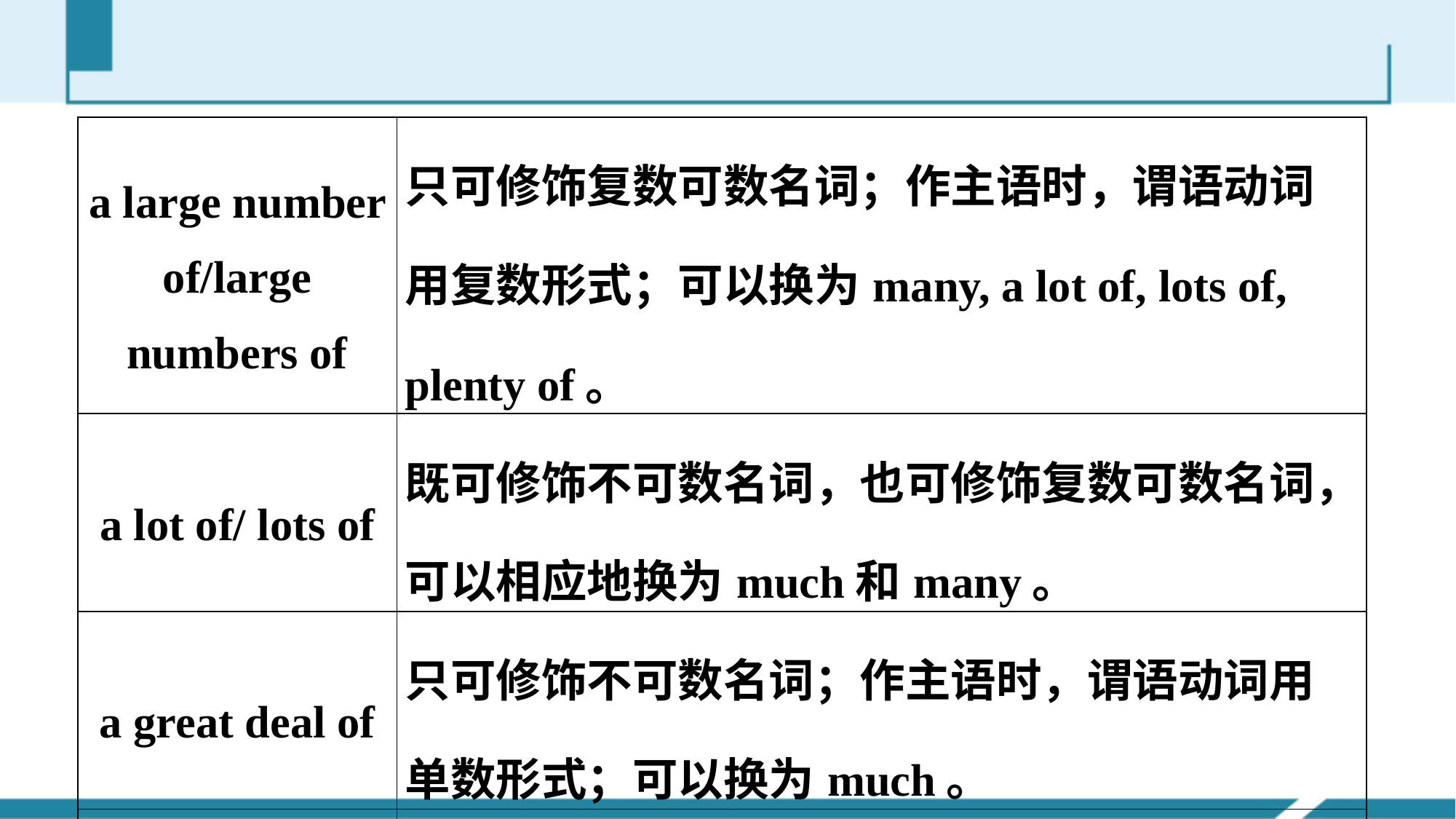

| a large number of/large numbers of | 只可修饰复数可数名词；作主语时，谓语动词用复数形式；可以换为many, a lot of, lots of, plenty of。 |
| --- | --- |
| a lot of/ lots of | 既可修饰不可数名词，也可修饰复数可数名词，可以相应地换为much和many。 |
| a great deal of | 只可修饰不可数名词；作主语时，谓语动词用单数形式；可以换为much。 |
| plenty of | 既可修饰不可数名词，也可修饰复数可数名词。 |